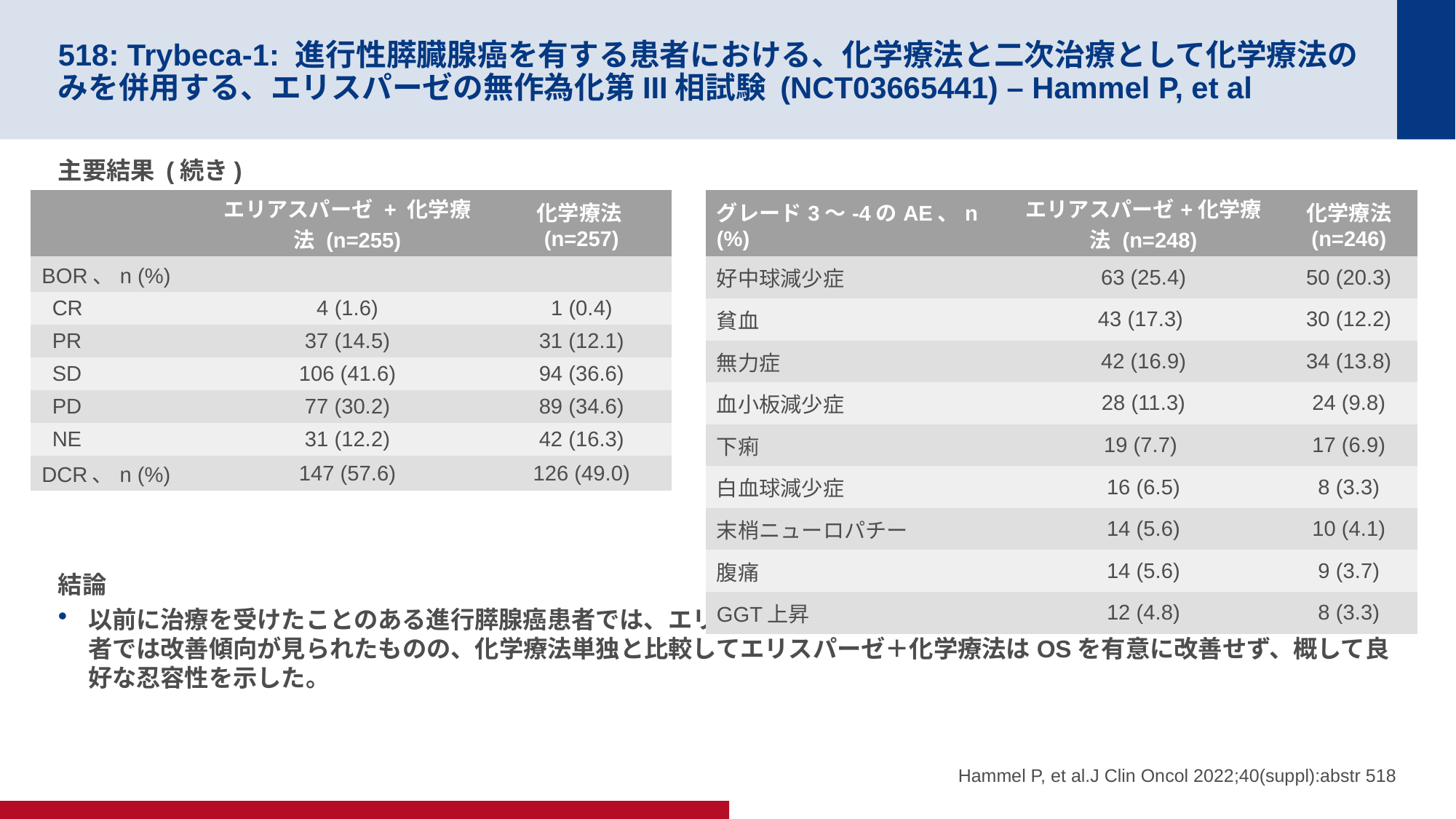

# 518: Trybeca-1: 進行性膵臓腺癌を有する患者における、化学療法と二次治療として化学療法のみを併用する、エリスパーゼの無作為化第III相試験 (NCT03665441) – Hammel P, et al
主要結果 (続き)
結論
以前に治療を受けたことのある進行膵腺癌患者では、エリスパーゼ＋フルオロピリミジン/イリノテカンを投与された患者では改善傾向が見られたものの、化学療法単独と比較してエリスパーゼ＋化学療法はOSを有意に改善せず、概して良好な忍容性を示した。
|  | エリアスパーゼ + 化学療法 (n=255) | 化学療法 (n=257) |
| --- | --- | --- |
| BOR、n (%) |  |  |
| CR | 4 (1.6) | 1 (0.4) |
| PR | 37 (14.5) | 31 (12.1) |
| SD | 106 (41.6) | 94 (36.6) |
| PD | 77 (30.2) | 89 (34.6) |
| NE | 31 (12.2) | 42 (16.3) |
| DCR、n (%) | 147 (57.6) | 126 (49.0) |
| グレード3〜-4のAE、n (%) | エリアスパーゼ+化学療法 (n=248) | 化学療法 (n=246) |
| --- | --- | --- |
| 好中球減少症 | 63 (25.4) | 50 (20.3) |
| 貧血 | 43 (17.3) | 30 (12.2) |
| 無力症 | 42 (16.9) | 34 (13.8) |
| 血小板減少症 | 28 (11.3) | 24 (9.8) |
| 下痢 | 19 (7.7) | 17 (6.9) |
| 白血球減少症 | 16 (6.5) | 8 (3.3) |
| 末梢ニューロパチー | 14 (5.6) | 10 (4.1) |
| 腹痛 | 14 (5.6) | 9 (3.7) |
| GGT上昇 | 12 (4.8) | 8 (3.3) |
Hammel P, et al.J Clin Oncol 2022;40(suppl):abstr 518